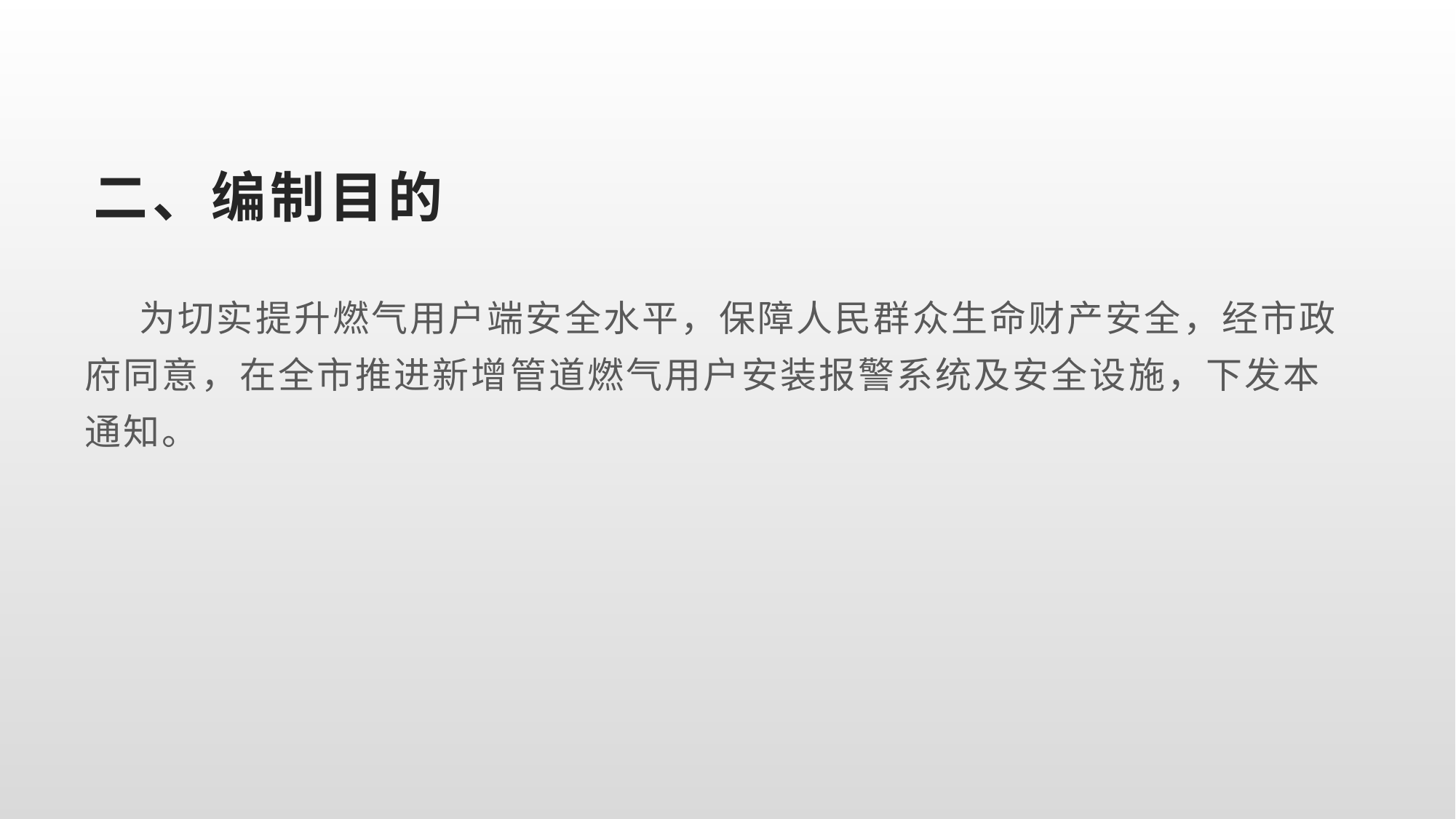

# 二、编制目的
为切实提升燃气用户端安全水平，保障人民群众生命财产安全，经市政府同意，在全市推进新增管道燃气用户安装报警系统及安全设施，下发本通知。